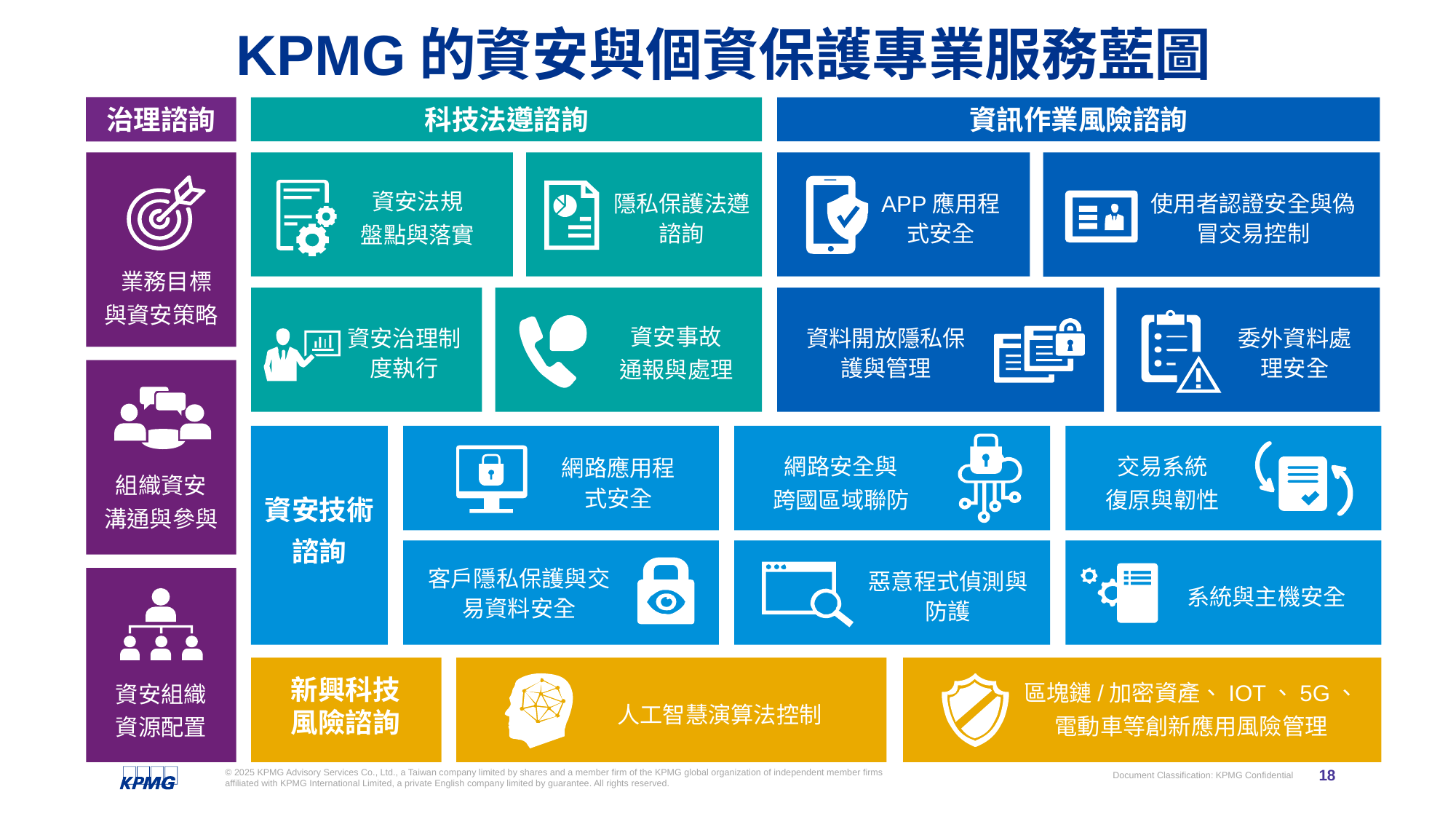

# KPMG的資安與個資保護專業服務藍圖

治理諮詢
科技法遵諮詢
資訊作業風險諮詢

資安法規
盤點與落實
隱私保護法遵諮詢
APP應用程式安全
使用者認證安全與偽冒交易控制

 業務目標
與資安策略

資安事故
通報與處理

資安治理制度執行
資料開放隱私保護與管理
委外資料處理安全

交易系統
復原與韌性
網路安全與
跨國區域聯防
網路應用程式安全
組織資安
溝通與參與
資安技術
諮詢

客戶隱私保護與交易資料安全
惡意程式偵測與防護

系統與主機安全

新興科技
風險諮詢

區塊鏈/加密資產、IOT、5G、
電動車等創新應用風險管理
資安組織
資源配置
人工智慧演算法控制